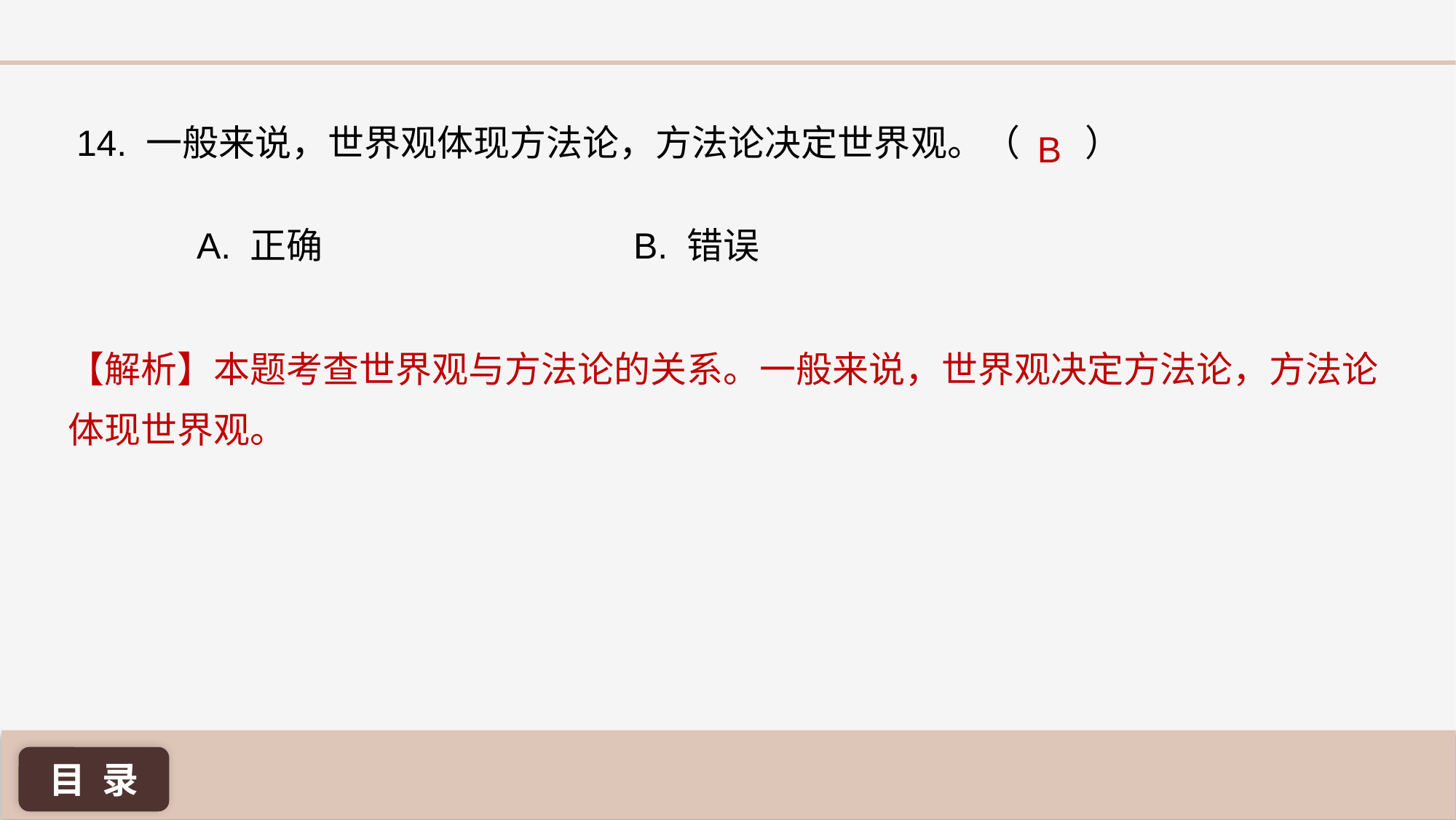

14. 一般来说，世界观体现方法论，方法论决定世界观。（        ）
B
A. 正确 			B. 错误
【解析】本题考查世界观与方法论的关系。一般来说，世界观决定方法论，方法论体现世界观。